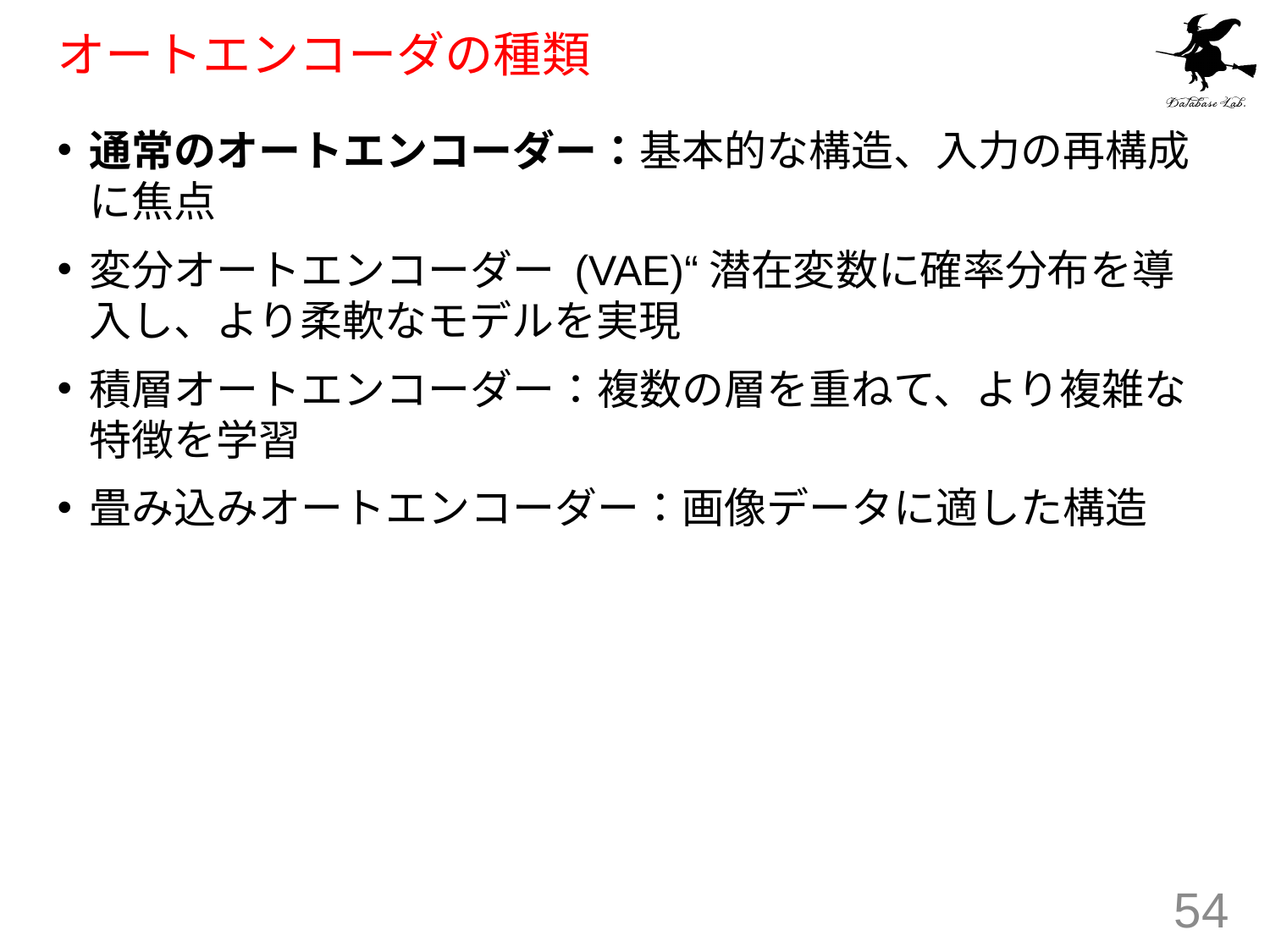

# オートエンコーダの種類
通常のオートエンコーダー：基本的な構造、入力の再構成に焦点
変分オートエンコーダー (VAE)“潜在変数に確率分布を導入し、より柔軟なモデルを実現
積層オートエンコーダー：複数の層を重ねて、より複雑な特徴を学習
畳み込みオートエンコーダー：画像データに適した構造
54